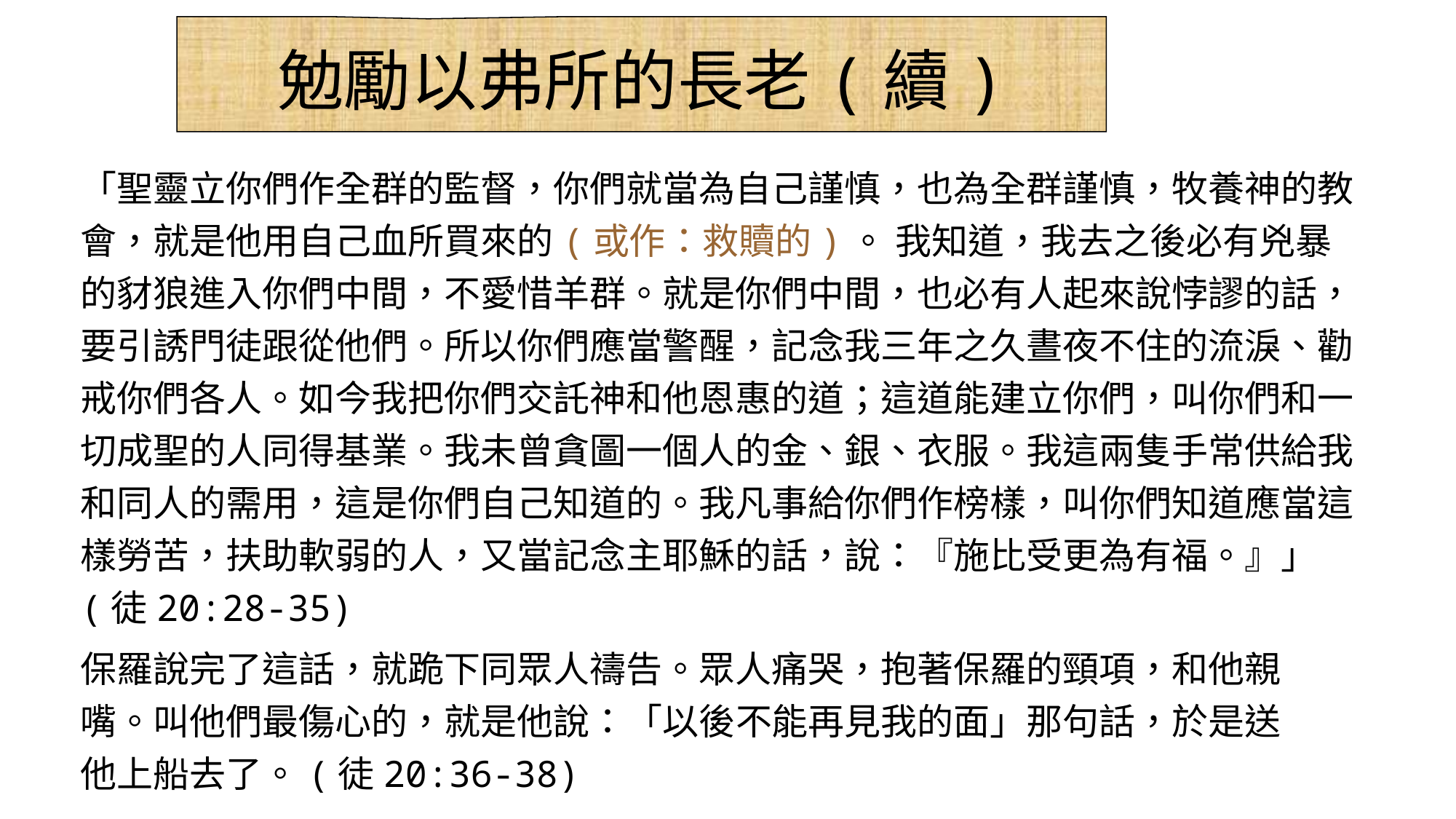

勉勵以弗所的長老(續)
「聖靈立你們作全群的監督，你們就當為自己謹慎，也為全群謹慎，牧養神的教會，就是他用自己血所買來的(或作：救贖的)。 我知道，我去之後必有兇暴的豺狼進入你們中間，不愛惜羊群。就是你們中間，也必有人起來說悖謬的話，要引誘門徒跟從他們。所以你們應當警醒，記念我三年之久晝夜不住的流淚、勸戒你們各人。如今我把你們交託神和他恩惠的道；這道能建立你們，叫你們和一切成聖的人同得基業。我未曾貪圖一個人的金、銀、衣服。我這兩隻手常供給我和同人的需用，這是你們自己知道的。我凡事給你們作榜樣，叫你們知道應當這樣勞苦，扶助軟弱的人，又當記念主耶穌的話，說：『施比受更為有福。』」(徒20:28-35)
保羅說完了這話，就跪下同眾人禱告。眾人痛哭，抱著保羅的頸項，和他親嘴。叫他們最傷心的，就是他說：「以後不能再見我的面」那句話，於是送他上船去了。(徒20:36-38)